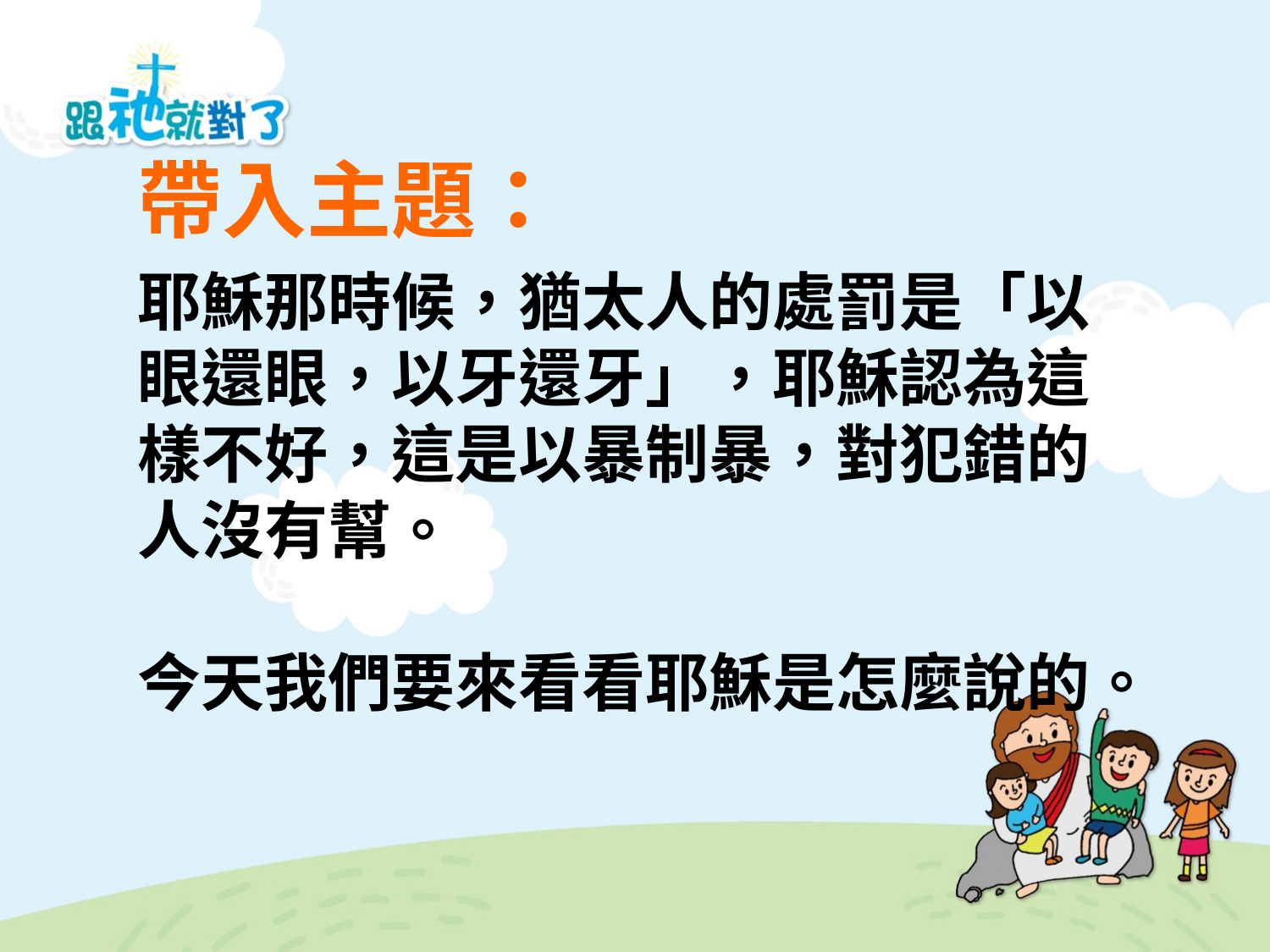

帶入主題：
耶穌那時候，猶太人的處罰是「以眼還眼，以牙還牙」，耶穌認為這樣不好，這是以暴制暴，對犯錯的人沒有幫。

今天我們要來看看耶穌是怎麼說的。